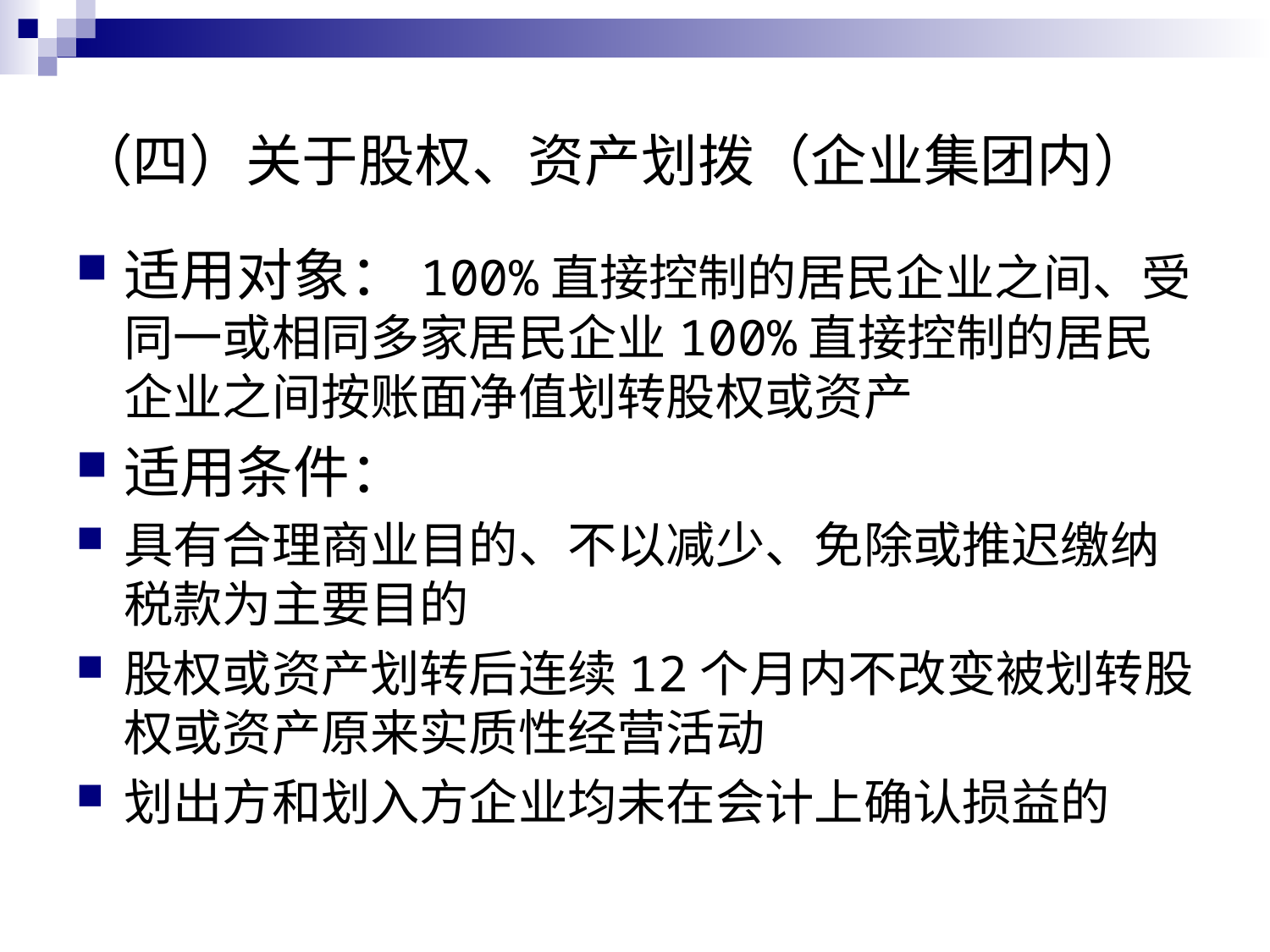

# （四）关于股权、资产划拨（企业集团内）
适用对象：100%直接控制的居民企业之间、受同一或相同多家居民企业100%直接控制的居民企业之间按账面净值划转股权或资产
适用条件：
具有合理商业目的、不以减少、免除或推迟缴纳税款为主要目的
股权或资产划转后连续12个月内不改变被划转股权或资产原来实质性经营活动
划出方和划入方企业均未在会计上确认损益的